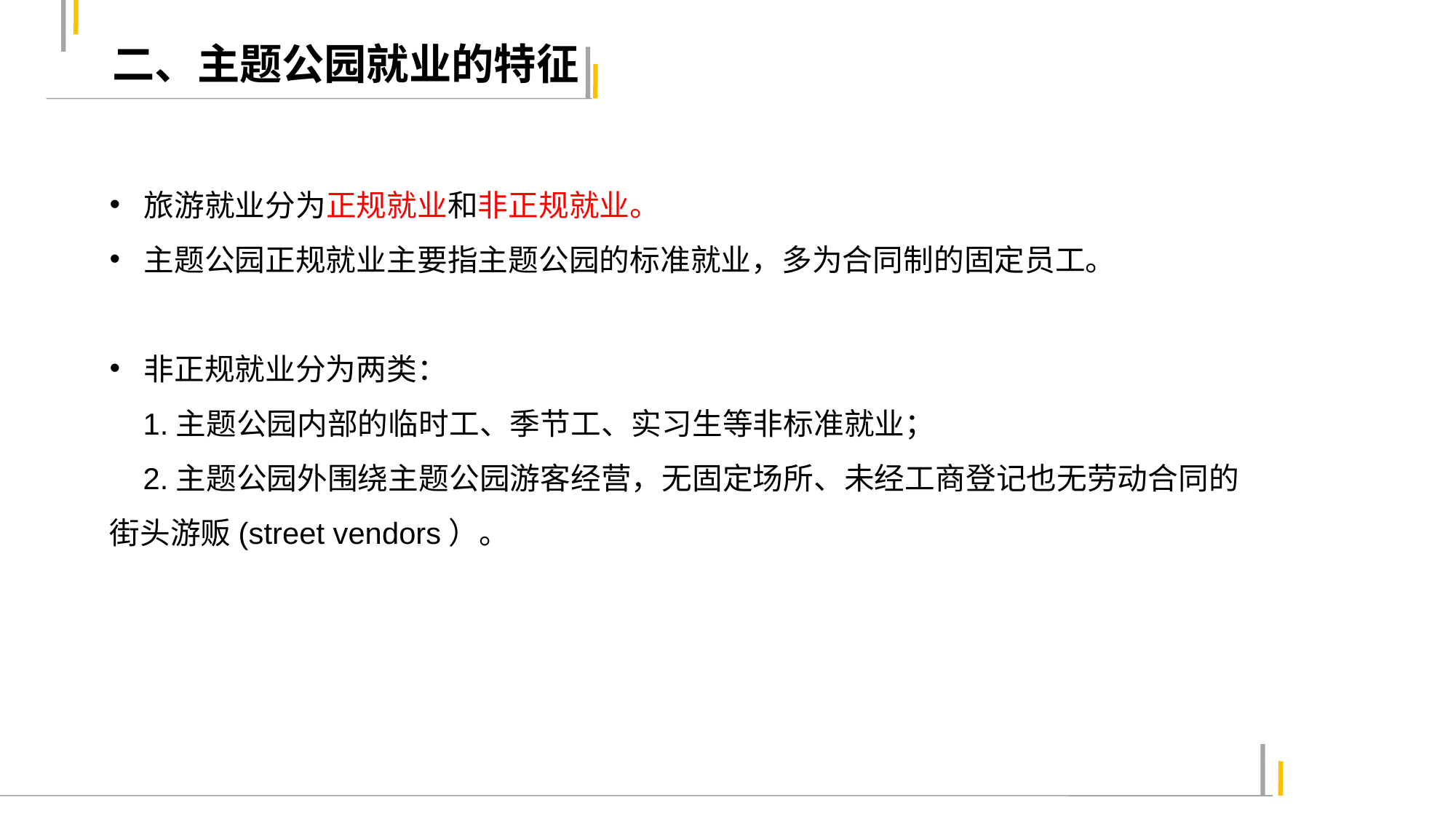

二、主题公园就业的特征

旅游就业分为正规就业和非正规就业。
主题公园正规就业主要指主题公园的标准就业，多为合同制的固定员工。

非正规就业分为两类：
    1.主题公园内部的临时工、季节工、实习生等非标准就业；
    2.主题公园外围绕主题公园游客经营，无固定场所、未经工商登记也无劳动合同的街头游贩(street vendors）。